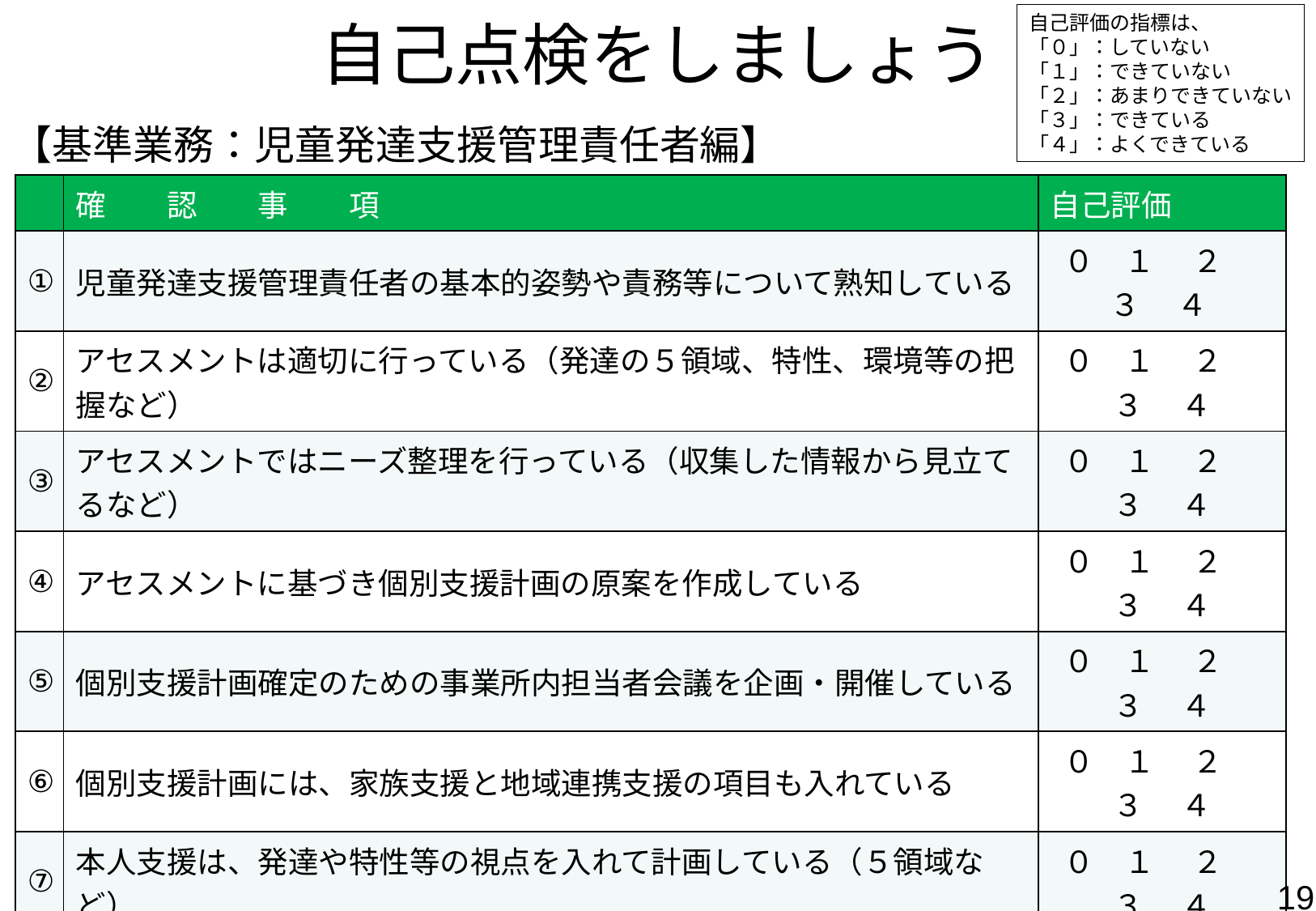

自己評価の指標は、
「０」：していない
「１」：できていない
「２」：あまりできていない
「３」：できている
「４」：よくできている
# 自己点検をしましょう
【基準業務：児童発達支援管理責任者編】
|  | 確　　認　　事　　項 | 自己評価 |
| --- | --- | --- |
| ① | 児童発達支援管理責任者の基本的姿勢や責務等について熟知している | ０　１　 ２ 　３ 　４ |
| ② | アセスメントは適切に行っている（発達の５領域、特性、環境等の把握など） | ０　１　 ２ 　３ 　４ |
| ③ | アセスメントではニーズ整理を行っている（収集した情報から見立てるなど） | ０　１　 ２ 　３ 　４ |
| ④ | アセスメントに基づき個別支援計画の原案を作成している | ０　１　 ２ 　３ 　４ |
| ⑤ | 個別支援計画確定のための事業所内担当者会議を企画・開催している | ０　１　 ２ 　３ 　４ |
| ⑥ | 個別支援計画には、家族支援と地域連携支援の項目も入れている | ０　１　 ２ 　３ 　４ |
| ⑦ | 本人支援は、発達や特性等の視点を入れて計画している（５領域など） | ０　１　 ２ 　３ 　４ |
| ⑧ | 個別支援計画を日々の支援に反映させている | ０　１　 ２ 　３ 　４ |
| ⑨ | 支援の記録は、個別支援計画を意識して作成している | ０　１　 ２ 　３ 　４ |
| ⑩ | モニタリングは、個別支援計画に沿って適切に行い、支援の見直しに繋げている | ０　１　 ２ 　３ 　４ |
| ⑪ | 家族の困りごとへの対応、きょうだい支援など積極的に家族支援をしている | ０　１　 ２ 　３ 　４ |
| ⑫ | 保育所等や学校、他の通所事業所、関係機関と情報共有や連携を行っている | ０　１　 ２ 　３ 　４ |
| ⑬ | 支援の質の向上のための職員研修やOJT等を企画し、実施している | ０　１　 ２ 　３ 　４ |
19